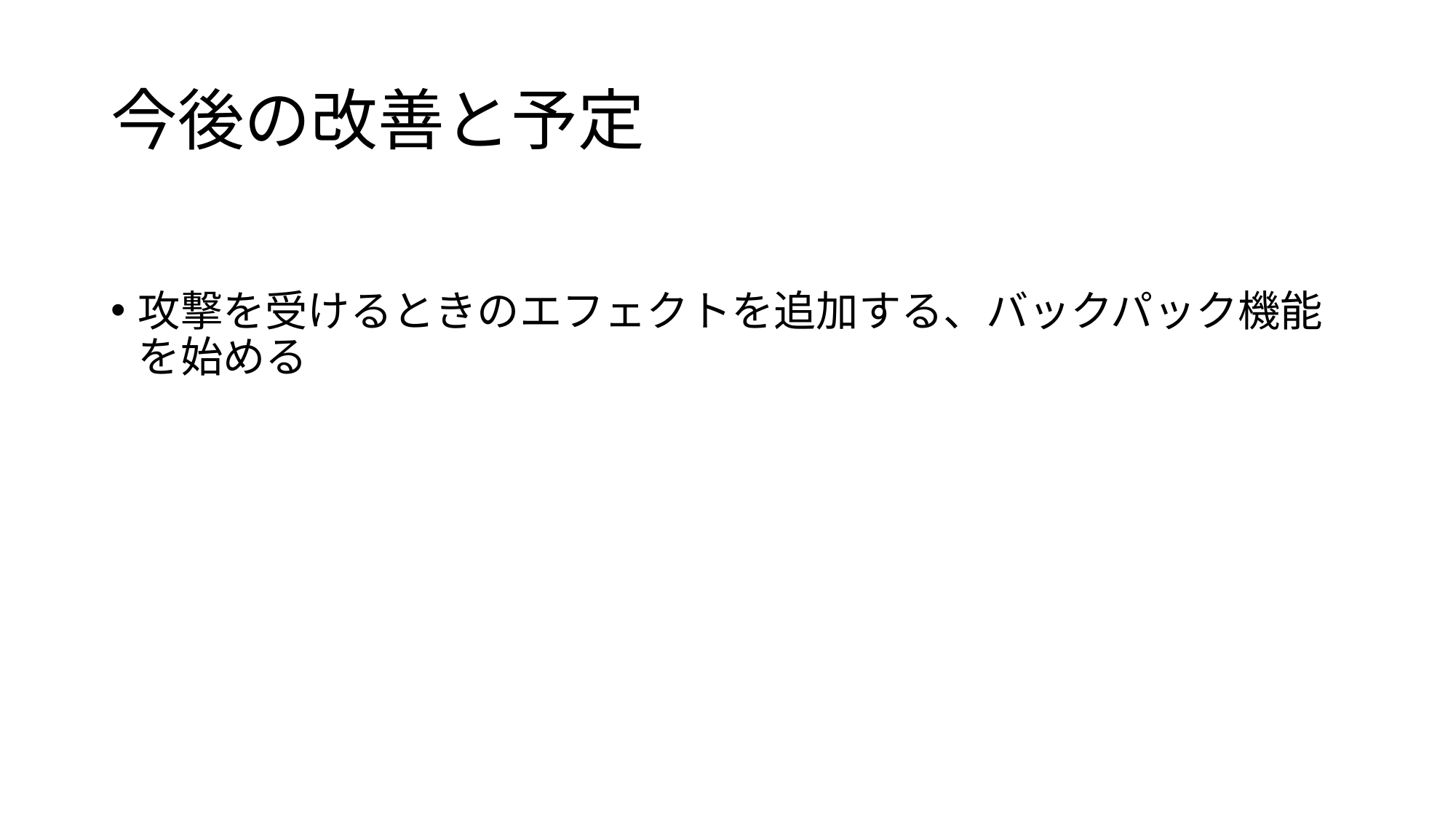

# 今後の改善と予定

攻撃を受けるときのエフェクトを追加する、バックパック機能を始める